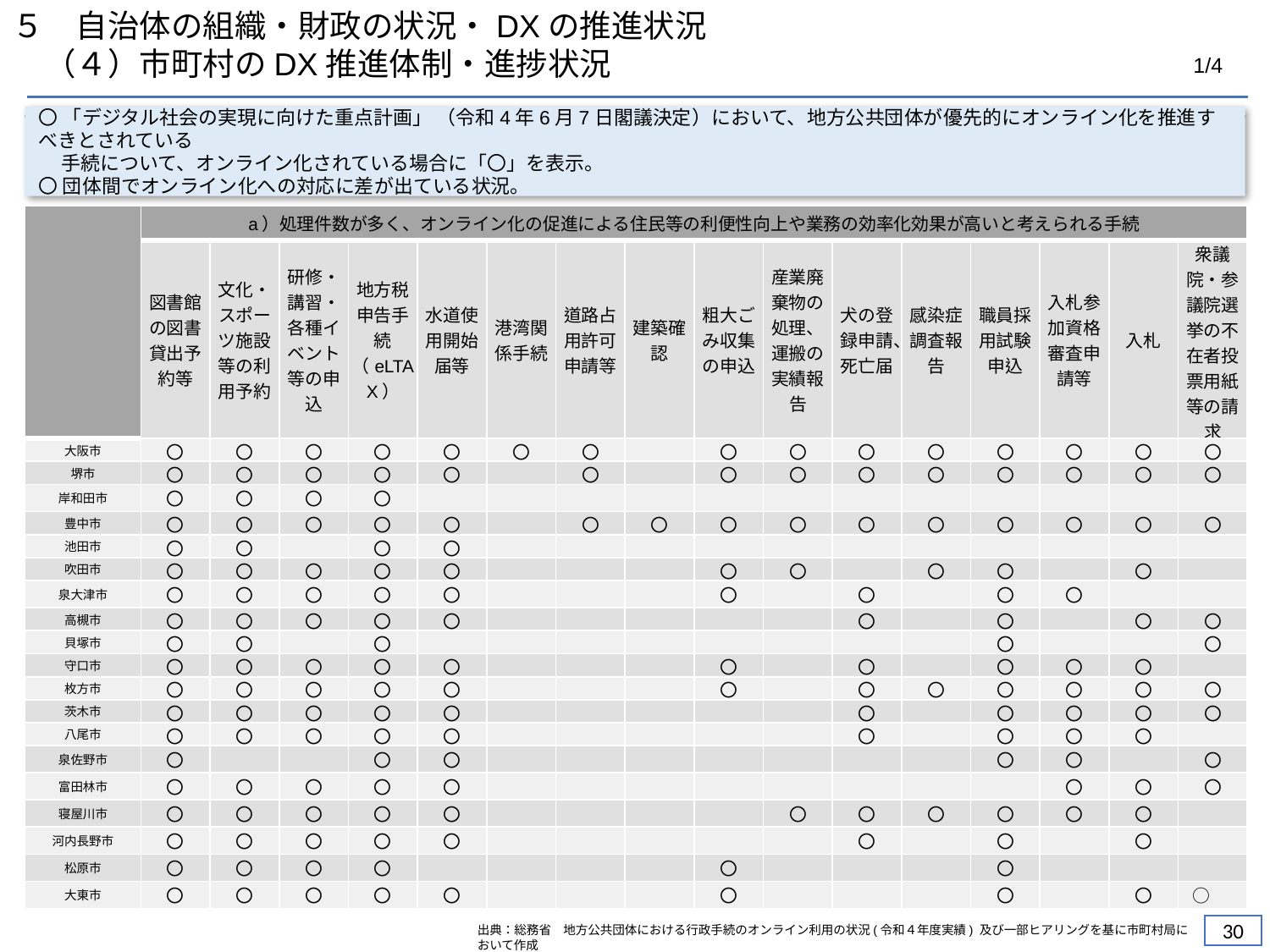

５　自治体の組織・財政の状況・DXの推進状況
　（４）市町村のDX推進体制・進捗状況
1/4
〇 「デジタル社会の実現に向けた重点計画」 （令和4年6⽉7⽇閣議決定）において、地⽅公共団体が優先的にオンライン化を推進すべきとされている
    ⼿続について、オンライン化されている場合に「〇」を表示。
〇 団体間でオンライン化への対応に差が出ている状況。
|  | a）処理件数が多く、オンライン化の促進による住民等の利便性向上や業務の効率化効果が高いと考えられる手続 |  |  |  |  |  |  |  |  |  |  |  |  |  |  |  |
| --- | --- | --- | --- | --- | --- | --- | --- | --- | --- | --- | --- | --- | --- | --- | --- | --- |
|  | 図書館の図書貸出予約等 | 文化・スポーツ施設等の利用予約 | 研修・講習・各種イベント等の申込 | 地方税申告手続 （eLTAX） | 水道使用開始届等 | 港湾関係手続 | 道路占用許可申請等 | 建築確認 | 粗大ごみ収集の申込 | 産業廃棄物の処理、運搬の実績報告 | 犬の登録申請、死亡届 | 感染症調査報告 | 職員採用試験申込 | 入札参加資格審査申請等 | 入札 | 衆議院・参議院選挙の不在者投票用紙等の請求 |
| 大阪市 | 〇 | 〇 | 〇 | 〇 | 〇 | 〇 | 〇 |  | 〇 | 〇 | 〇 | 〇 | 〇 | 〇 | 〇 | 〇 |
| 堺市 | 〇 | 〇 | 〇 | 〇 | 〇 |  | 〇 |  | 〇 | 〇 | 〇 | 〇 | 〇 | 〇 | 〇 | 〇 |
| 岸和田市 | 〇 | 〇 | 〇 | 〇 |  |  |  |  |  |  |  |  |  |  |  |  |
| 豊中市 | 〇 | 〇 | 〇 | 〇 | 〇 |  | 〇 | 〇 | 〇 | 〇 | 〇 | 〇 | 〇 | 〇 | 〇 | 〇 |
| 池田市 | 〇 | 〇 |  | 〇 | 〇 |  |  |  |  |  |  |  |  |  |  |  |
| 吹田市 | 〇 | 〇 | 〇 | 〇 | 〇 |  |  |  | 〇 | 〇 |  | 〇 | 〇 |  | 〇 |  |
| 泉大津市 | 〇 | 〇 | 〇 | 〇 | 〇 |  |  |  | 〇 |  | 〇 |  | 〇 | 〇 |  |  |
| 高槻市 | 〇 | 〇 | 〇 | 〇 | 〇 |  |  |  |  |  | 〇 |  | 〇 |  | 〇 | 〇 |
| 貝塚市 | 〇 | 〇 |  | 〇 |  |  |  |  |  |  |  |  | 〇 |  |  | 〇 |
| 守口市 | 〇 | 〇 | 〇 | 〇 | 〇 |  |  |  | 〇 |  | 〇 |  | 〇 | 〇 | 〇 |  |
| 枚方市 | 〇 | 〇 | 〇 | 〇 | 〇 |  |  |  | 〇 |  | 〇 | 〇 | 〇 | 〇 | 〇 | 〇 |
| 茨木市 | 〇 | 〇 | 〇 | 〇 | 〇 |  |  |  |  |  | 〇 |  | 〇 | 〇 | 〇 | 〇 |
| 八尾市 | 〇 | 〇 | 〇 | 〇 | 〇 |  |  |  |  |  | 〇 |  | 〇 | 〇 | 〇 |  |
| 泉佐野市 | 〇 |  |  | 〇 | 〇 |  |  |  |  |  |  |  | 〇 | 〇 |  | 〇 |
| 富田林市 | 〇 | 〇 | 〇 | 〇 | 〇 |  |  |  |  |  |  |  |  | 〇 | 〇 | 〇 |
| 寝屋川市 | 〇 | 〇 | 〇 | 〇 | 〇 |  |  |  |  | 〇 | 〇 | 〇 | 〇 | 〇 | 〇 |  |
| 河内長野市 | 〇 | 〇 | 〇 | 〇 | 〇 |  |  |  |  |  | 〇 |  | 〇 |  | 〇 |  |
| 松原市 | 〇 | 〇 | 〇 | 〇 |  |  |  |  | 〇 |  |  |  | 〇 |  |  |  |
| 大東市 | 〇 | 〇 | 〇 | 〇 | 〇 |  |  |  | 〇 |  |  |  | 〇 |  | 〇 | ○ |
30
出典：総務省　地方公共団体における行政手続のオンライン利用の状況(令和４年度実績) 及び一部ヒアリングを基に市町村局において作成